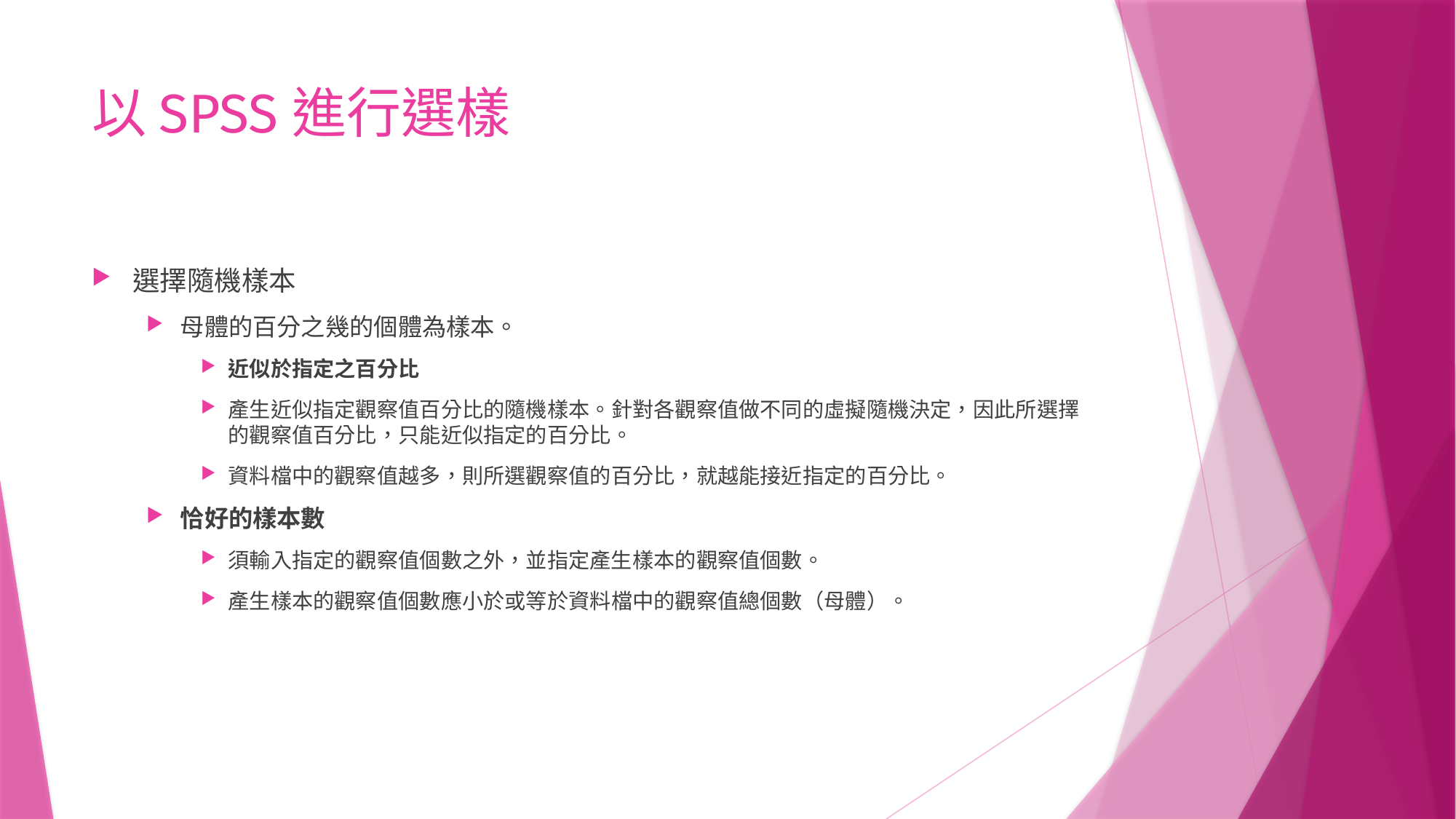

# 以SPSS進行選樣
選擇隨機樣本
母體的百分之幾的個體為樣本。
近似於指定之百分比
產生近似指定觀察值百分比的隨機樣本。針對各觀察值做不同的虛擬隨機決定，因此所選擇的觀察值百分比，只能近似指定的百分比。
資料檔中的觀察值越多，則所選觀察值的百分比，就越能接近指定的百分比。
恰好的樣本數
須輸入指定的觀察值個數之外，並指定產生樣本的觀察值個數。
產生樣本的觀察值個數應小於或等於資料檔中的觀察值總個數（母體）。